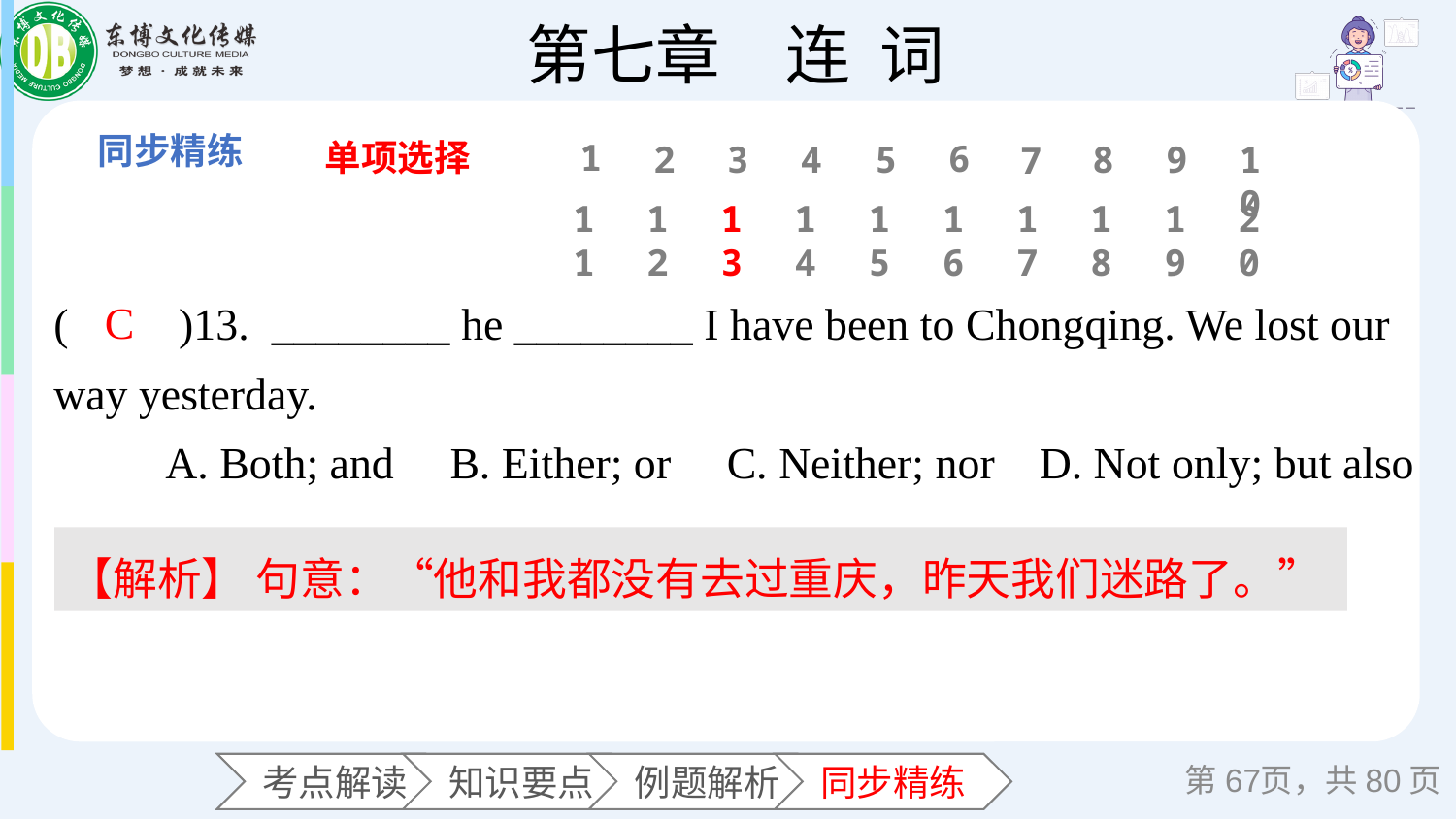

单项选择
1
6
2
3
4
5
8
9
10
7
11
12
13
14
15
16
17
18
19
20
(　　)13.  ________ he ________ I have been to Chongqing. We lost our way yesterday.
          A. Both; and     B. Either; or     C. Neither; nor    D. Not only; but also
C
【解析】 句意：“他和我都没有去过重庆，昨天我们迷路了。”
第67页，共80页